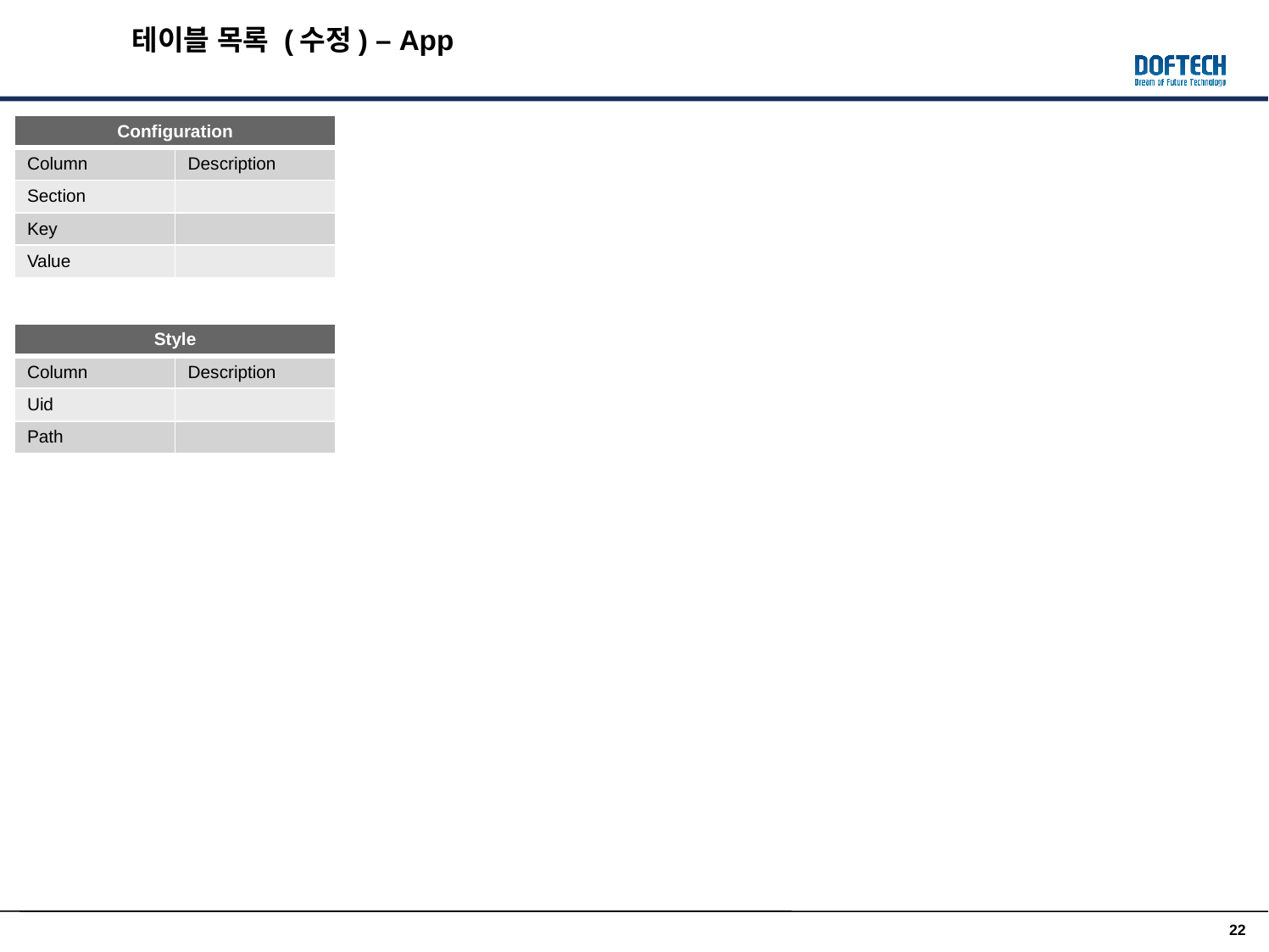

테이블 목록 (수정) – App
| Configuration |  |
| --- | --- |
| Column | Description |
| Section |  |
| Key |  |
| Value |  |
| Style |  |
| --- | --- |
| Column | Description |
| Uid |  |
| Path |  |